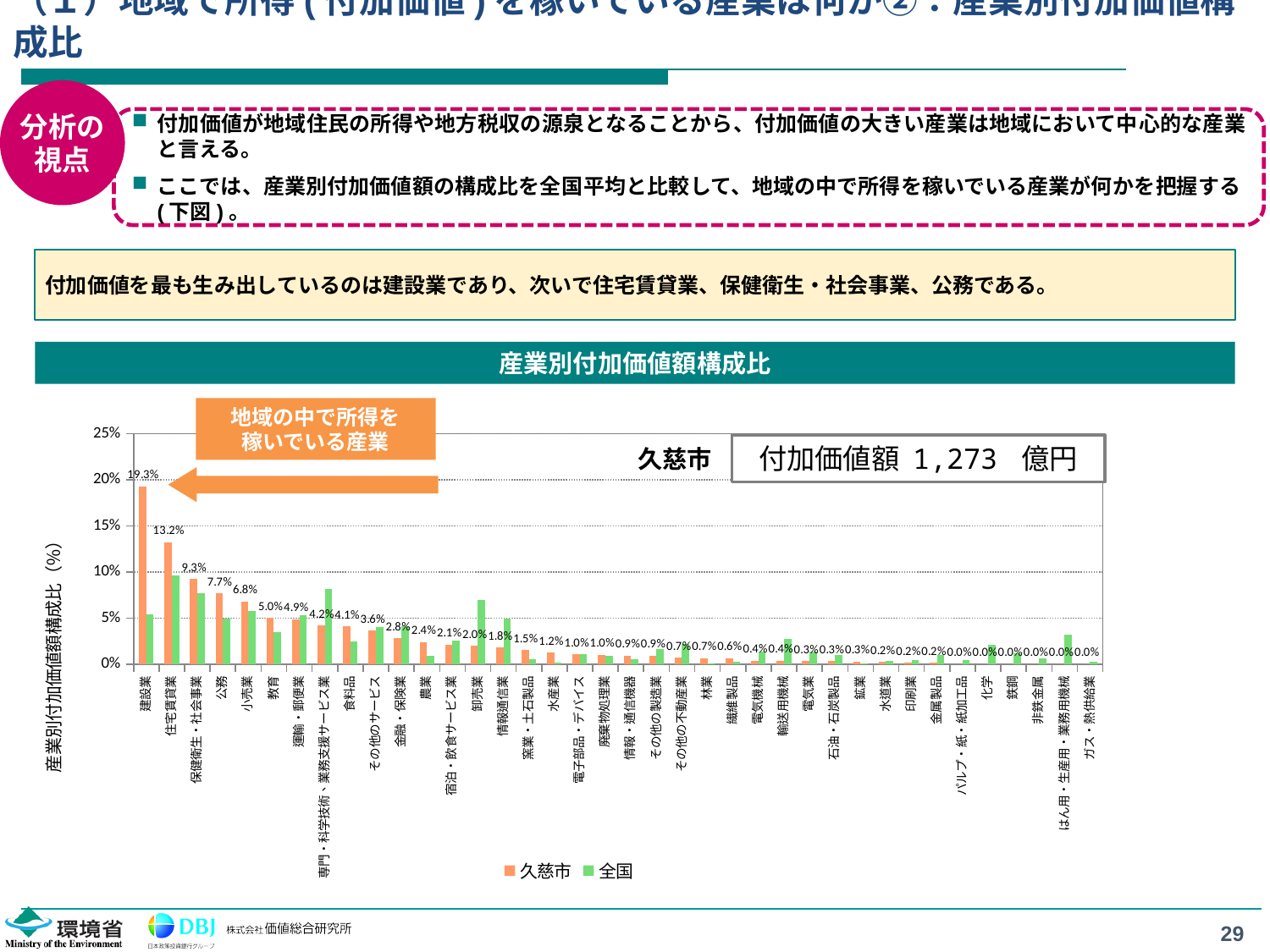

# （１）地域で所得(付加価値)を稼いでいる産業は何か②：産業別付加価値構成比
分析の
視点
付加価値が地域住民の所得や地方税収の源泉となることから、付加価値の大きい産業は地域において中心的な産業と言える。
ここでは、産業別付加価値額の構成比を全国平均と比較して、地域の中で所得を稼いでいる産業が何かを把握する(下図)。
付加価値を最も生み出しているのは建設業であり、次いで住宅賃貸業、保健衛生・社会事業、公務である。
産業別付加価値額構成比
地域の中で所得を
稼いでいる産業

### Chart

| Category | 久慈市 | 全国 |
|---|---|---|
| 建設業 | 0.19285464035730115 | 0.053994233488811605 |
| 住宅賃貸業 | 0.13217314038789207 | 0.09610298249390054 |
| 保健衛生・社会事業 | 0.09256645183754658 | 0.07726630245582304 |
| 公務 | 0.07659527629665656 | 0.04965147420165169 |
| 小売業 | 0.0680943802795601 | 0.05805585368777931 |
| 教育 | 0.05034486268493037 | 0.03459112228846134 |
| 運輸・郵便業 | 0.04854220746401123 | 0.05339782860229993 |
| 専門・科学技術、業務支援サービス業 | 0.04190568749609027 | 0.081280073034771 |
| 食料品 | 0.041226037925315207 | 0.02438687483117211 |
| その他のサービス | 0.03630211447446525 | 0.04026030915549218 |
| 金融・保険業 | 0.028071306665596266 | 0.04108892012255281 |
| 農業 | 0.023909254954229447 | 0.008654100333250031 |
| 宿泊・飲食サービス業 | 0.021067064647628274 | 0.0254462473619511 |
| 卸売業 | 0.019734899480998762 | 0.0696076547835897 |
| 情報通信業 | 0.01800591093216329 | 0.049136684516079644 |
| 窯業・土石製品 | 0.015059789365754226 | 0.005691576877907995 |
| 水産業 | 0.012358720635995215 | 0.0014080427808104597 |
| 電子部品・デバイス | 0.010416367187252754 | 0.011120793386424153 |
| 廃棄物処理業 | 0.01010560978194715 | 0.009260022421194712 |
| 情報・通信機器 | 0.00931824959843061 | 0.005509026063417178 |
| その他の製造業 | 0.009233582448634522 | 0.016359333673276275 |
| その他の不動産業 | 0.006903965923508856 | 0.02172282466599155 |
| 林業 | 0.006612404964196458 | 0.000449786428186568 |
| 繊維製品 | 0.0064815014606663 | 0.0026320902302993223 |
| 電気機械 | 0.0037611428417536033 | 0.013807775256293389 |
| 輸送用機械 | 0.003558571444925155 | 0.027565534117320753 |
| 電気業 | 0.003285534540420846 | 0.0138942657015368 |
| 石油・石炭製品 | 0.0031018757974315874 | 0.010396187631180194 |
| 鉱業 | 0.002988433397521981 | 0.0006940903371935644 |
| 水道業 | 0.002207723004729382 | 0.0035105394097651207 |
| 印刷業 | 0.0016080275406256447 | 0.004162736377122906 |
| 金属製品 | 0.0016052641818209519 | 0.010335698488890948 |
| パルプ・紙・紙加工品 | 0.0 | 0.004735306735926432 |
| 化学 | 0.0 | 0.02112244735819537 |
| 鉄鋼 | 0.0 | 0.011380249916562194 |
| 非鉄金属 | 0.0 | 0.00663829190147779 |
| はん用・生産用・業務用機械 | 0.0 | 0.03190919622749986 |
| ガス・熱供給業 | 0.0 | 0.002773522655940546 |
付加価値額 1,273 億円
久慈市

29